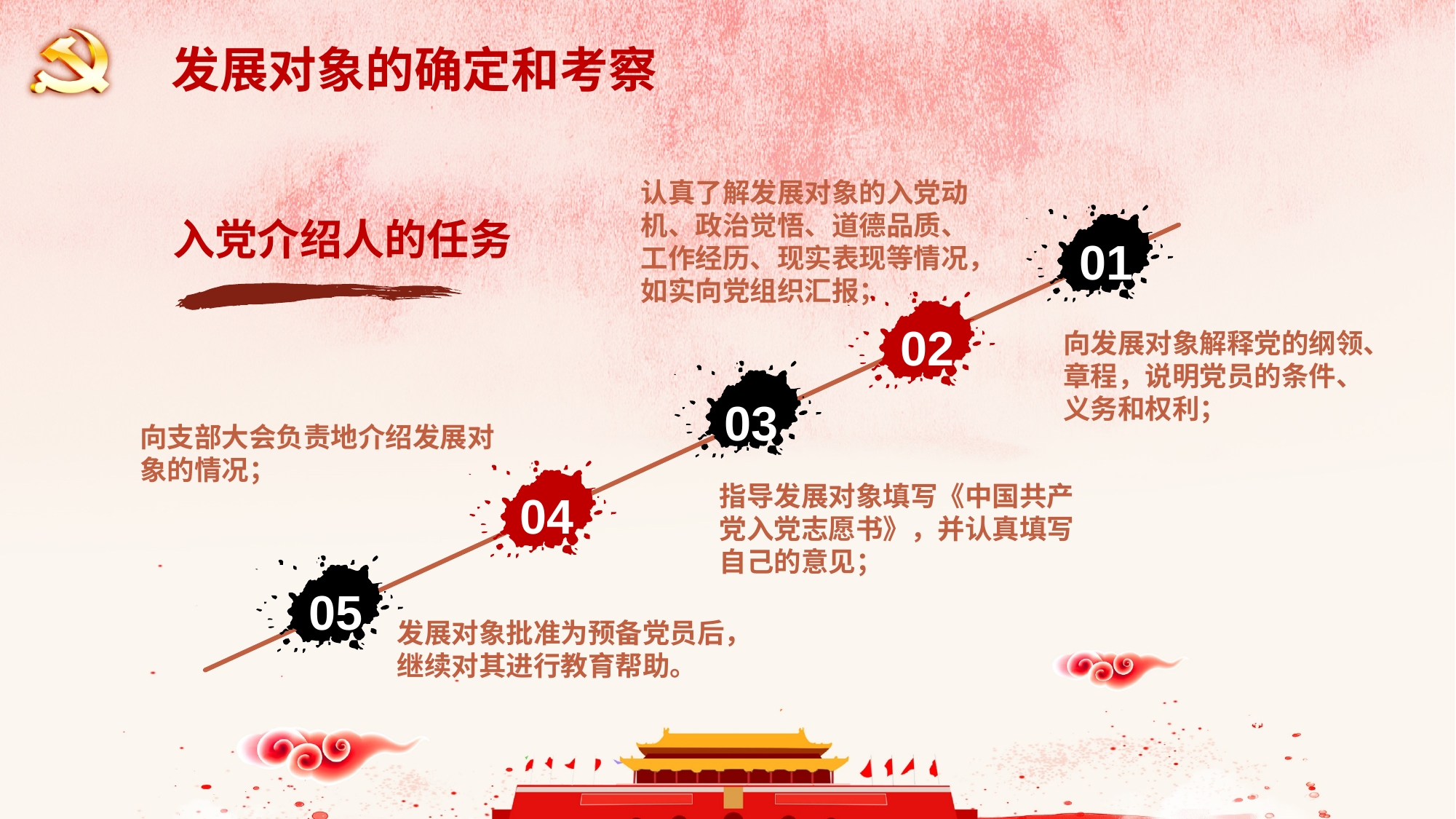

发展对象的确定和考察
认真了解发展对象的入党动机、政治觉悟、道德品质、工作经历、现实表现等情况，如实向党组织汇报；

 入党介绍人的任务
01

向发展对象解释党的纲领、章程，说明党员的条件、义务和权利；
02

03
向支部大会负责地介绍发展对象的情况；

指导发展对象填写《中国共产党入党志愿书》，并认真填写自己的意见；
04

05
发展对象批准为预备党员后，继续对其进行教育帮助。